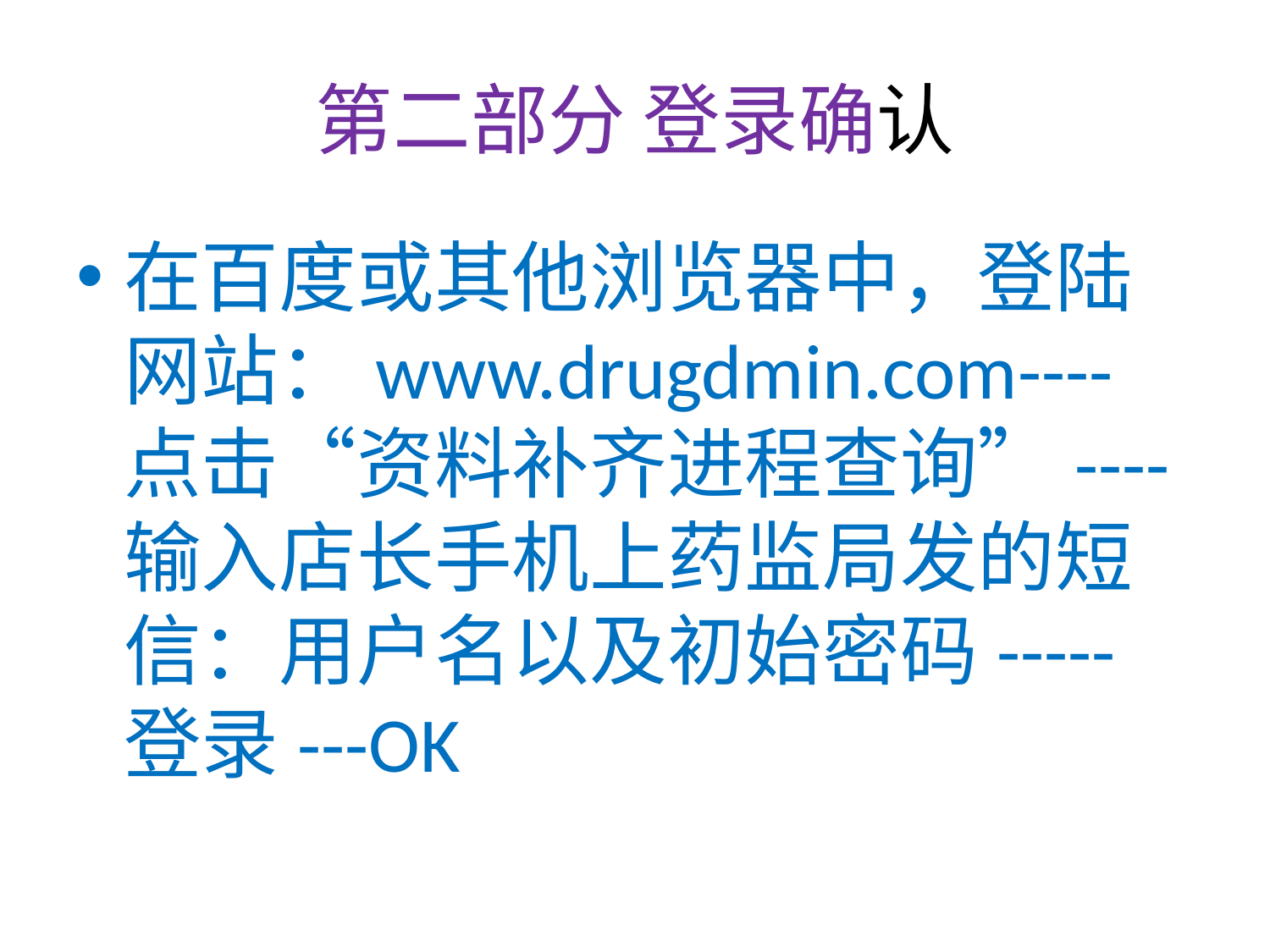

# 第二部分 登录确认
在百度或其他浏览器中，登陆网站：www.drugdmin.com----点击“资料补齐进程查询”----输入店长手机上药监局发的短信：用户名以及初始密码-----登录---OK